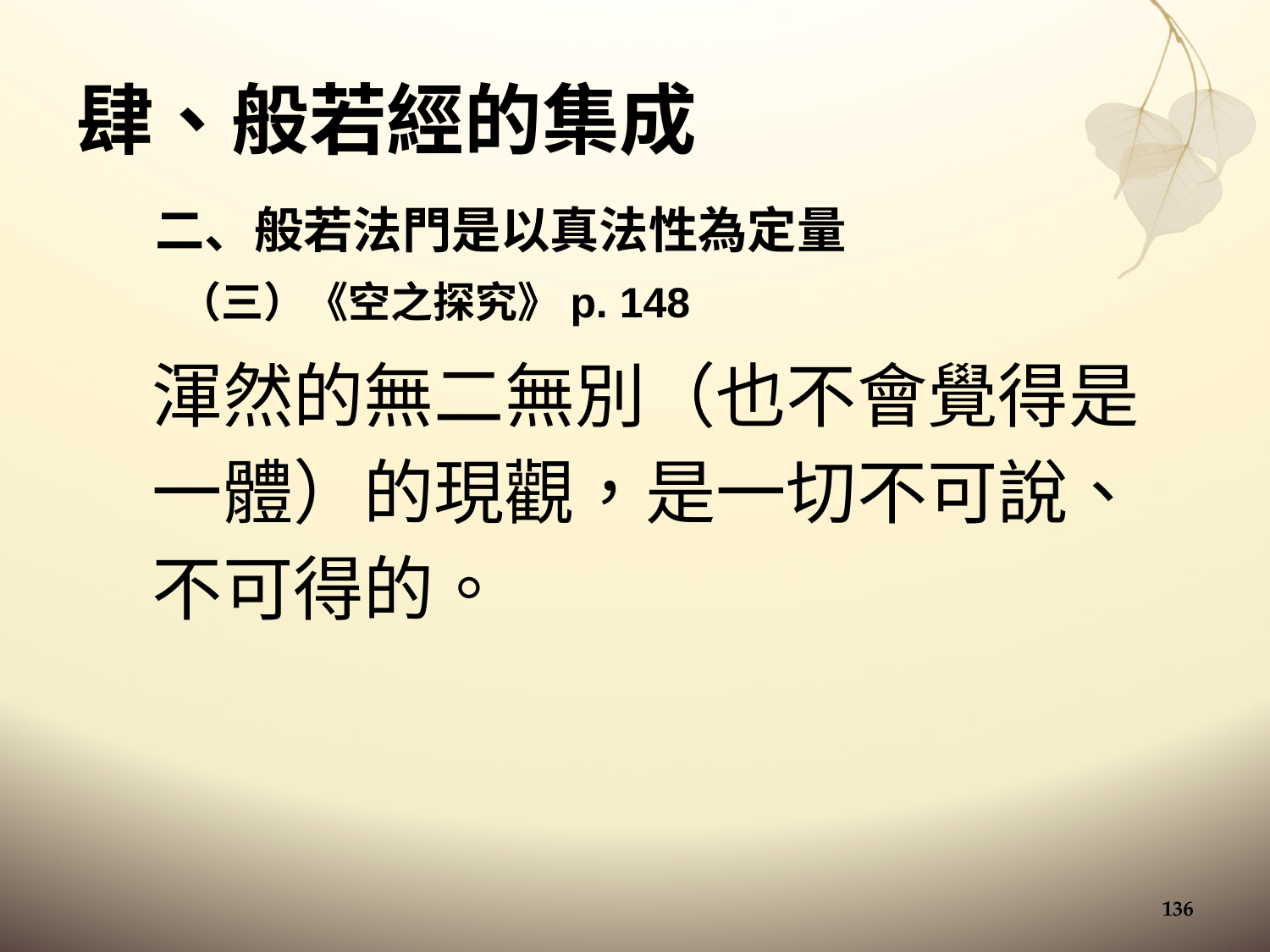

# 肆、般若經的集成
二、般若法門是以真法性為定量
（三）《空之探究》p. 148
渾然的無二無別（也不會覺得是一體）的現觀，是一切不可說、不可得的。
136